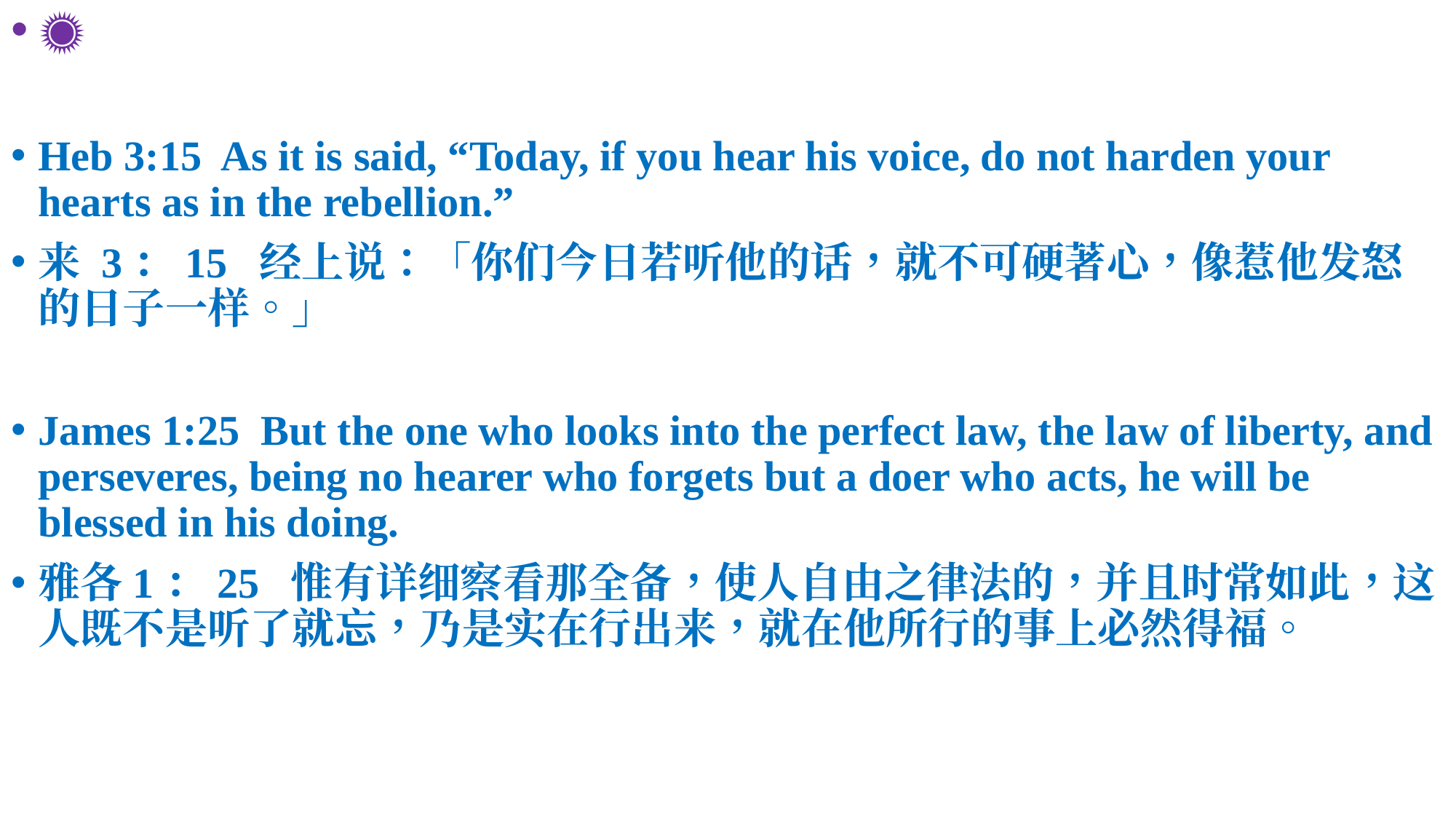

☀️

Heb 3:15  As it is said, “Today, if you hear his voice, do not harden your hearts as in the rebellion.”
来 3：15  经上说：「你们今日若听他的话，就不可硬著心，像惹他发怒的日子一样。」

James 1:25  But the one who looks into the perfect law, the law of liberty, and perseveres, being no hearer who forgets but a doer who acts, he will be blessed in his doing.
雅各1：25  惟有详细察看那全备，使人自由之律法的，并且时常如此，这人既不是听了就忘，乃是实在行出来，就在他所行的事上必然得福。